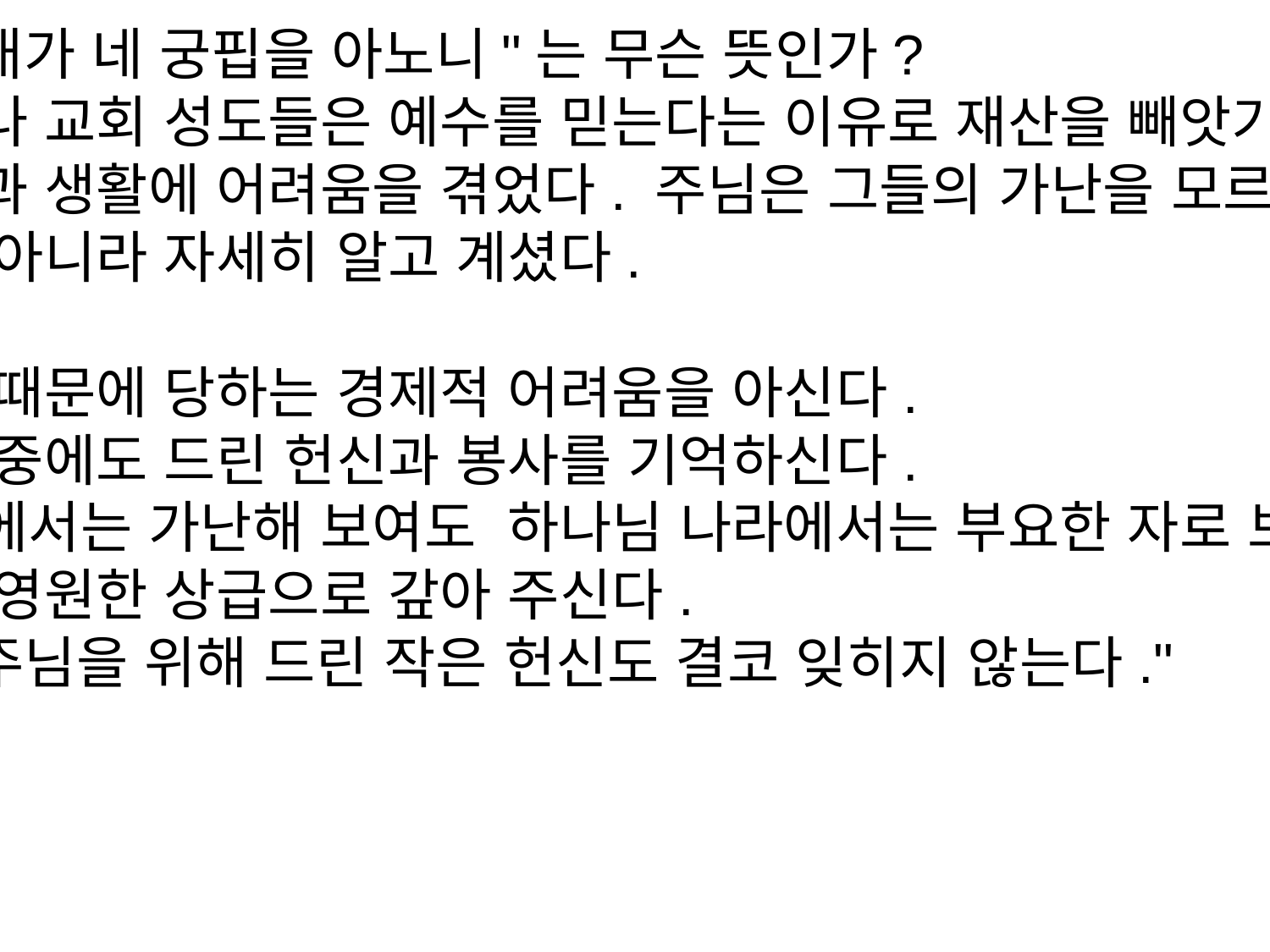

2) "내가 네 궁핍을 아노니"는 무슨 뜻인가?
서머나 교회 성도들은 예수를 믿는다는 이유로 재산을 빼앗기고 직업과 생활에 어려움을 겪었다. 주님은 그들의 가난을 모르시는 것이 아니라 자세히 알고 계셨다.

믿음 때문에 당하는 경제적 어려움을 아신다.
가난 중에도 드린 헌신과 봉사를 기억하신다.
세상에서는 가난해 보여도  하나님 나라에서는 부요한 자로 보신다.
장차 영원한 상급으로 갚아 주신다.
☛ "주님을 위해 드린 작은 헌신도 결코 잊히지 않는다."